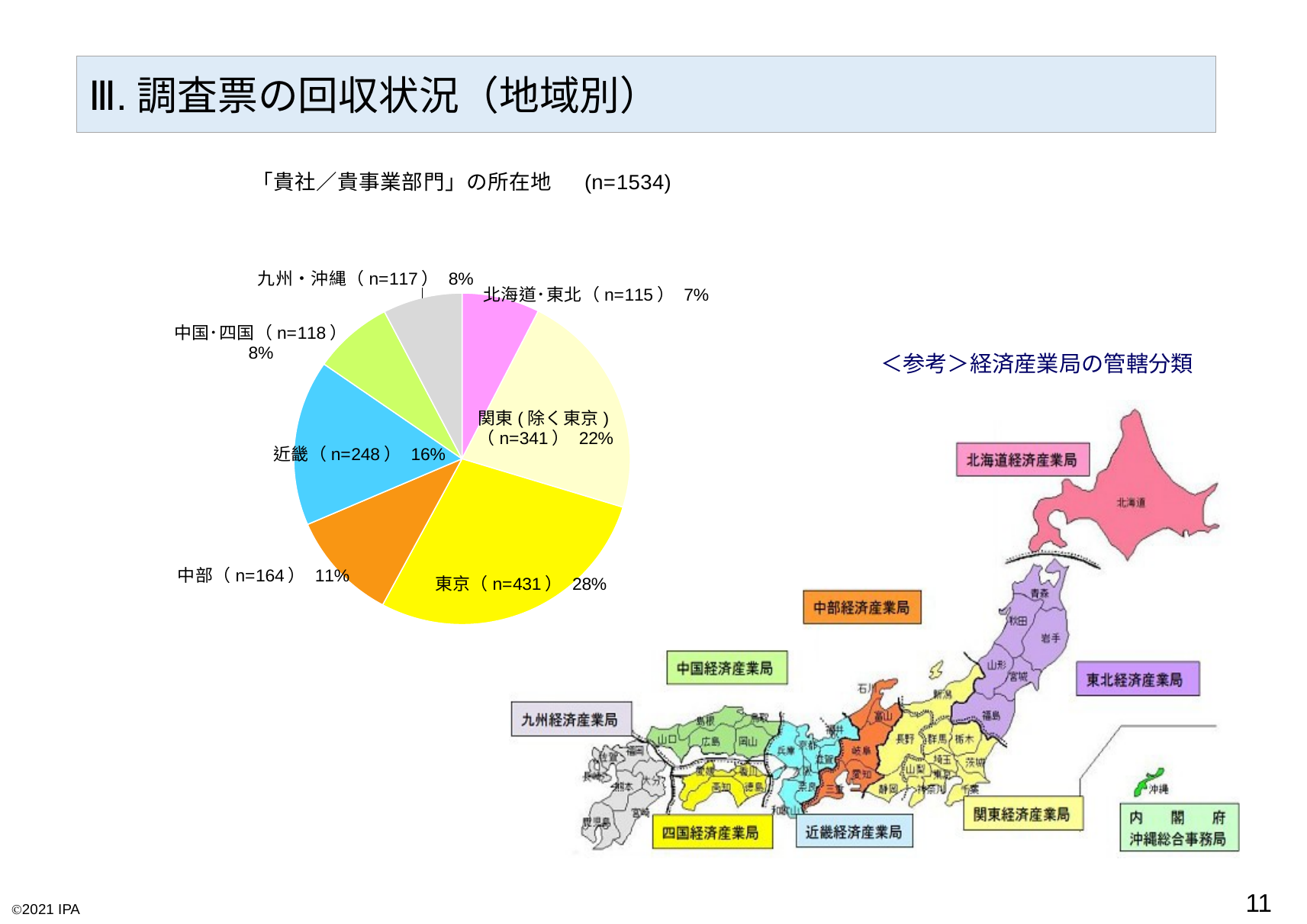

Ⅲ.調査票の回収状況（地域別）

### Chart:

| Category | 「貴社／貴事業部門」の所在地　 (n=1534) |
|---|---|
| 北海道･東北（n=115） | 115.0 |
| 関東(除く東京)（n=341） | 341.0 |
| 東京（n=431） | 431.0 |
| 中部（n=164） | 164.0 |
| 近畿（n=248） | 248.0 |
| 中国･四国（n=118） | 118.0 |
| 九州・沖縄（n=117） | 117.0 |
＜参考＞経済産業局の管轄分類